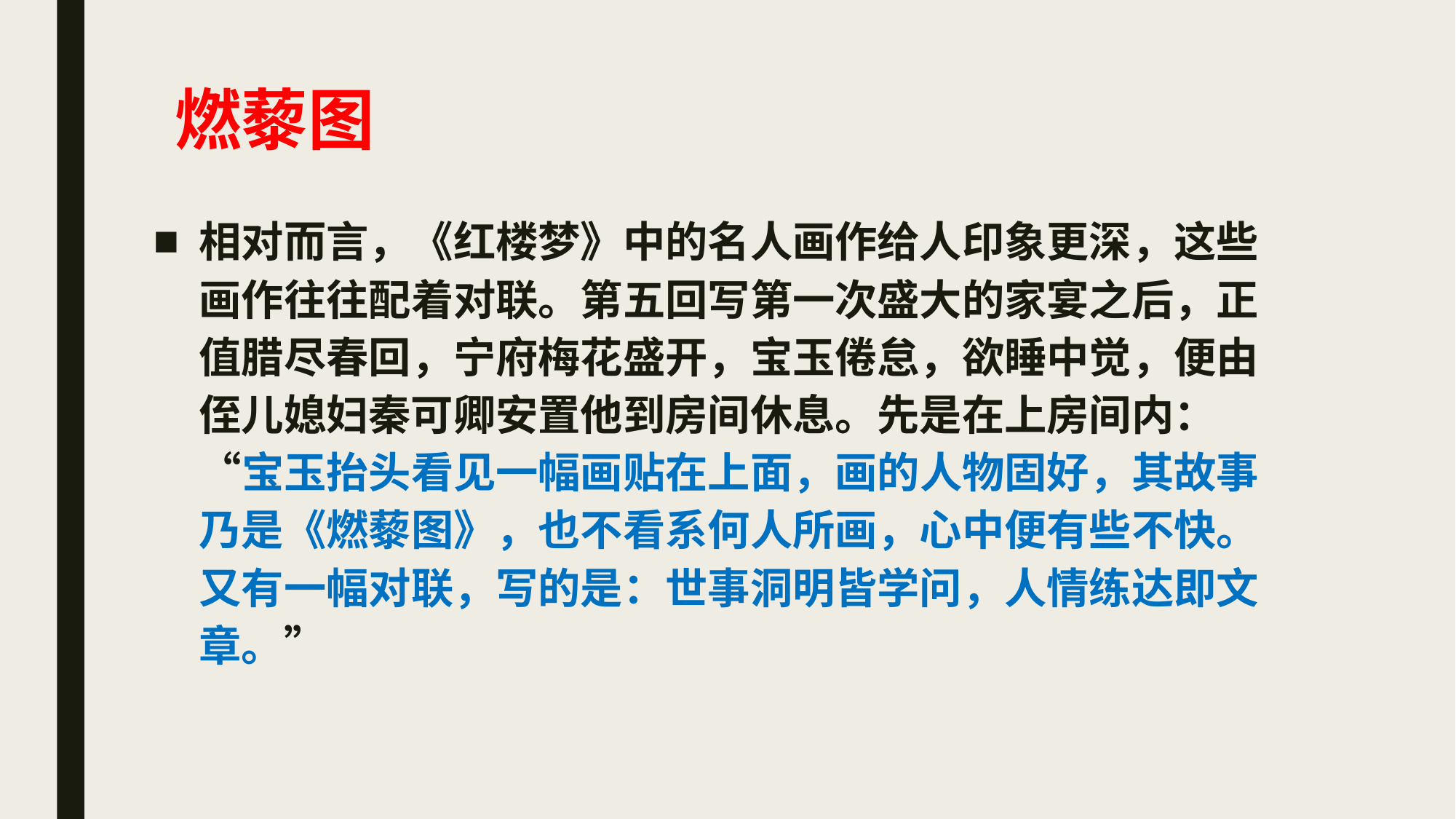

# 燃藜图
相对而言，《红楼梦》中的名人画作给人印象更深，这些画作往往配着对联。第五回写第一次盛大的家宴之后，正值腊尽春回，宁府梅花盛开，宝玉倦怠，欲睡中觉，便由侄儿媳妇秦可卿安置他到房间休息。先是在上房间内：“宝玉抬头看见一幅画贴在上面，画的人物固好，其故事乃是《燃藜图》，也不看系何人所画，心中便有些不快。又有一幅对联，写的是：世事洞明皆学问，人情练达即文章。”